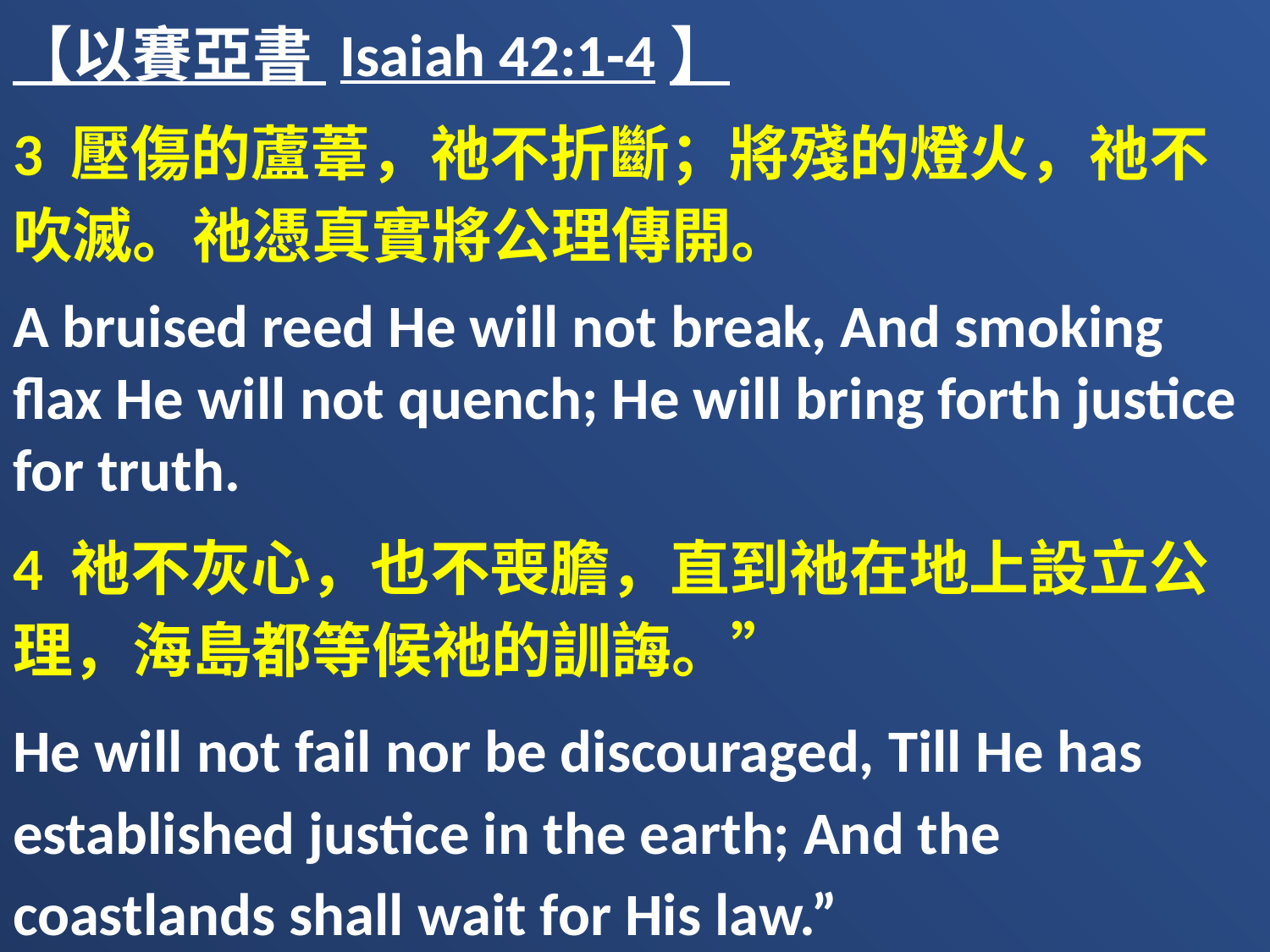

【以賽亞書 Isaiah 42:1-4】
3 壓傷的蘆葦，祂不折斷；將殘的燈火，祂不吹滅。祂憑真實將公理傳開。
A bruised reed He will not break, And smoking flax He will not quench; He will bring forth justice for truth.
4 祂不灰心，也不喪膽，直到祂在地上設立公理，海島都等候祂的訓誨。”
He will not fail nor be discouraged, Till He has established justice in the earth; And the coastlands shall wait for His law.”